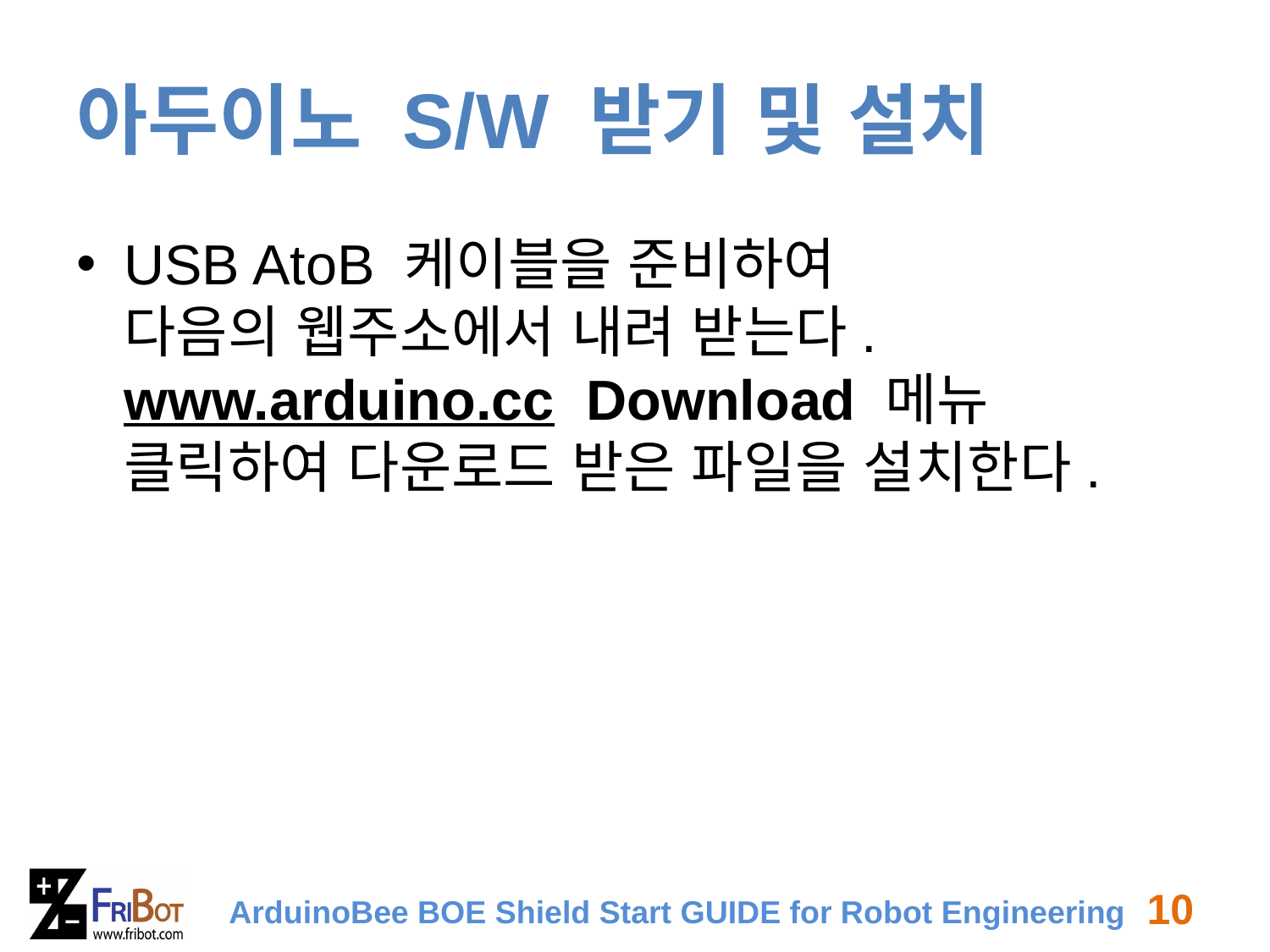

# 아두이노 S/W 받기 및 설치
USB AtoB 케이블을 준비하여
다음의 웹주소에서 내려 받는다.
www.arduino.cc  Download 메뉴 클릭하여 다운로드 받은 파일을 설치한다.
10